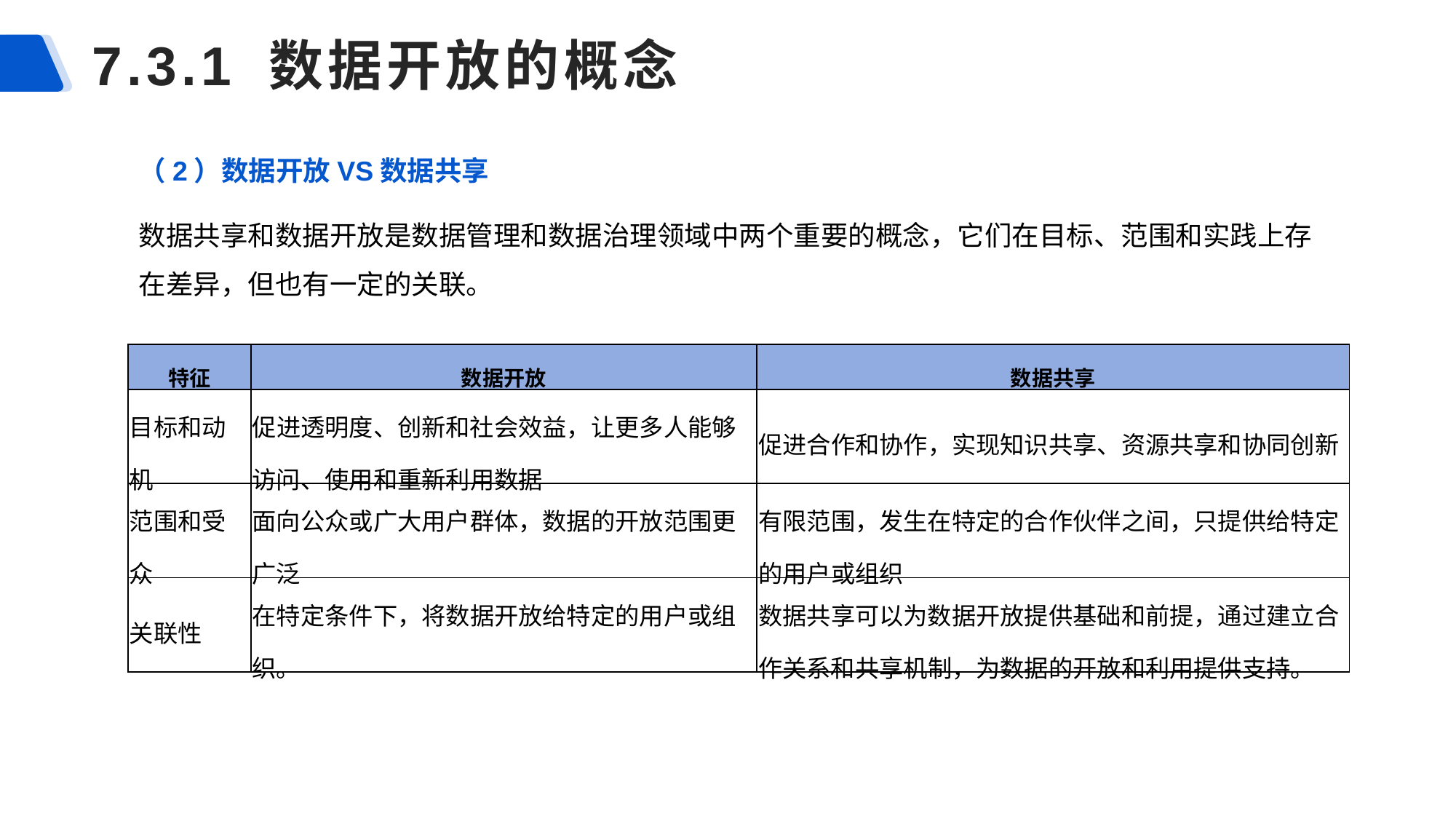

# 7.3.1 数据开放的概念
（2）数据开放VS数据共享
数据共享和数据开放是数据管理和数据治理领域中两个重要的概念，它们在目标、范围和实践上存在差异，但也有一定的关联。
| 特征 | 数据开放 | 数据共享 |
| --- | --- | --- |
| 目标和动机 | 促进透明度、创新和社会效益，让更多人能够访问、使用和重新利用数据 | 促进合作和协作，实现知识共享、资源共享和协同创新 |
| 范围和受众 | 面向公众或广大用户群体，数据的开放范围更广泛 | 有限范围，发生在特定的合作伙伴之间，只提供给特定的用户或组织 |
| 关联性 | 在特定条件下，将数据开放给特定的用户或组织。 | 数据共享可以为数据开放提供基础和前提，通过建立合作关系和共享机制，为数据的开放和利用提供支持。 |